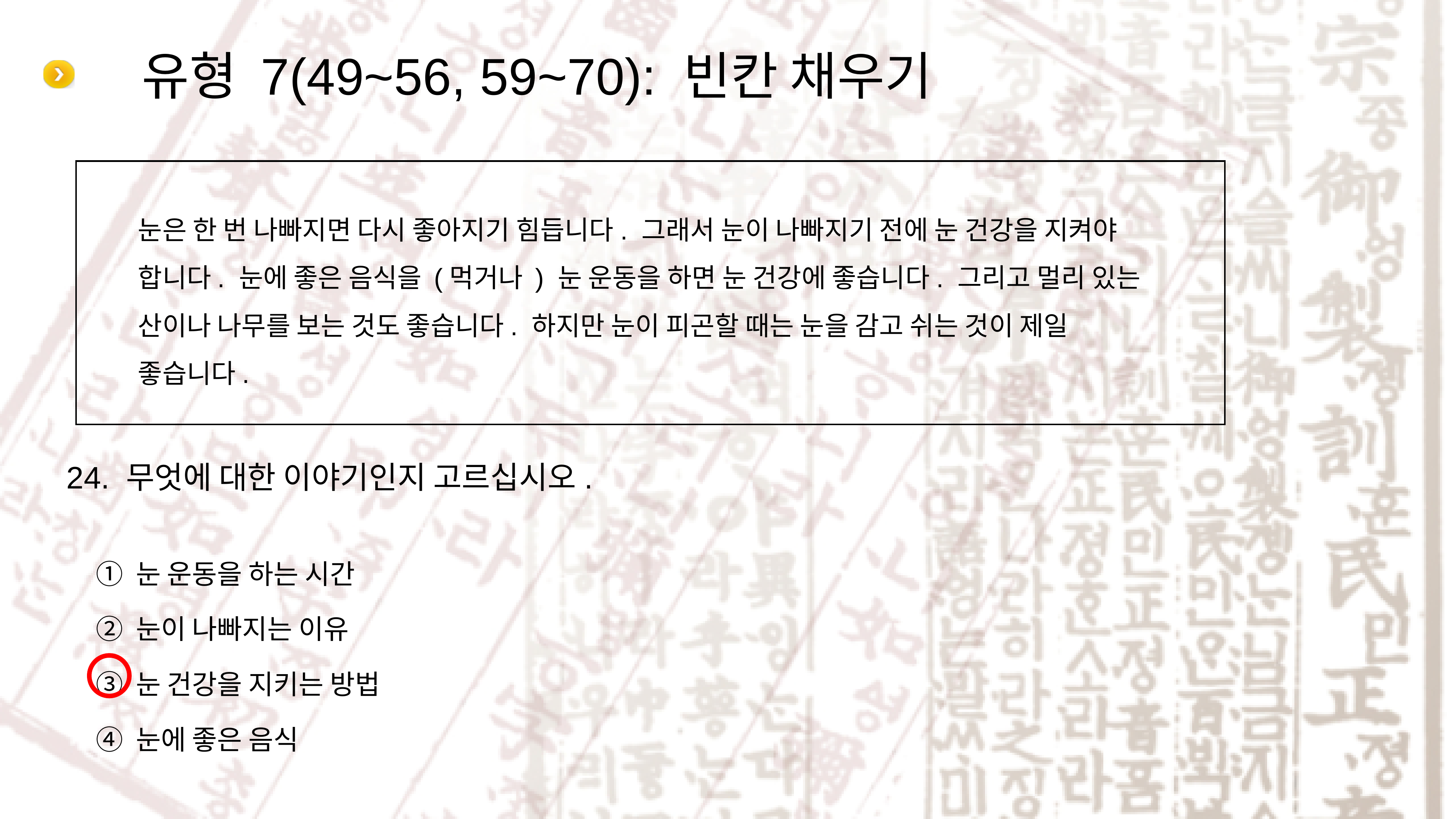

# 유형 7(49~56, 59~70): 빈칸 채우기
눈은 한 번 나빠지면 다시 좋아지기 힘듭니다. 그래서 눈이 나빠지기 전에 눈 건강을 지켜야 합니다. 눈에 좋은 음식을 (먹거나 ) 눈 운동을 하면 눈 건강에 좋습니다. 그리고 멀리 있는 산이나 나무를 보는 것도 좋습니다. 하지만 눈이 피곤할 때는 눈을 감고 쉬는 것이 제일 좋습니다.

24. 무엇에 대한 이야기인지 고르십시오.
① 눈 운동을 하는 시간
② 눈이 나빠지는 이유
③ 눈 건강을 지키는 방법
④ 눈에 좋은 음식